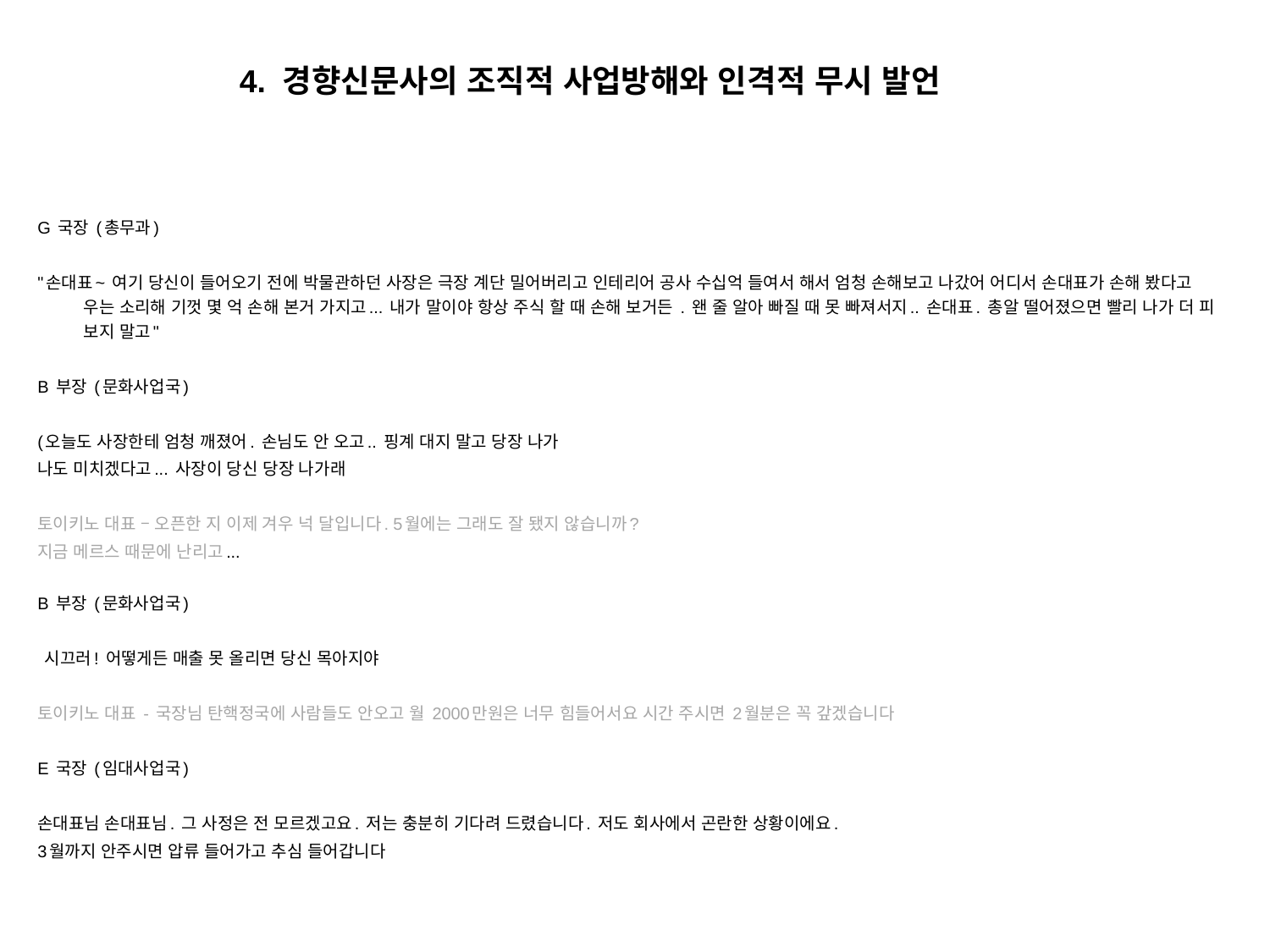

4. 경향신문사의 조직적 사업방해와 인격적 무시 발언

G 국장 (총무과)

"손대표~ 여기 당신이 들어오기 전에 박물관하던 사장은 극장 계단 밀어버리고 인테리어 공사 수십억 들여서 해서 엄청 손해보고 나갔어 어디서 손대표가 손해 봤다고 우는 소리해 기껏 몇 억 손해 본거 가지고... 내가 말이야 항상 주식 할 때 손해 보거든 . 왠 줄 알아 빠질 때 못 빠져서지.. 손대표. 총알 떨어졌으면 빨리 나가 더 피 보지 말고"

B 부장 (문화사업국)

(오늘도 사장한테 엄청 깨졌어. 손님도 안 오고.. 핑계 대지 말고 당장 나가
나도 미치겠다고... 사장이 당신 당장 나가래

토이키노 대표 – 오픈한 지 이제 겨우 넉 달입니다. 5월에는 그래도 잘 됐지 않습니까?
지금 메르스 때문에 난리고...
B 부장 (문화사업국)

 시끄러! 어떻게든 매출 못 올리면 당신 목아지야

토이키노 대표 - 국장님 탄핵정국에 사람들도 안오고 월 2000만원은 너무 힘들어서요 시간 주시면 2월분은 꼭 갚겠습니다

E 국장 (임대사업국)

손대표님 손대표님. 그 사정은 전 모르겠고요. 저는 충분히 기다려 드렸습니다. 저도 회사에서 곤란한 상황이에요.
3월까지 안주시면 압류 들어가고 추심 들어갑니다